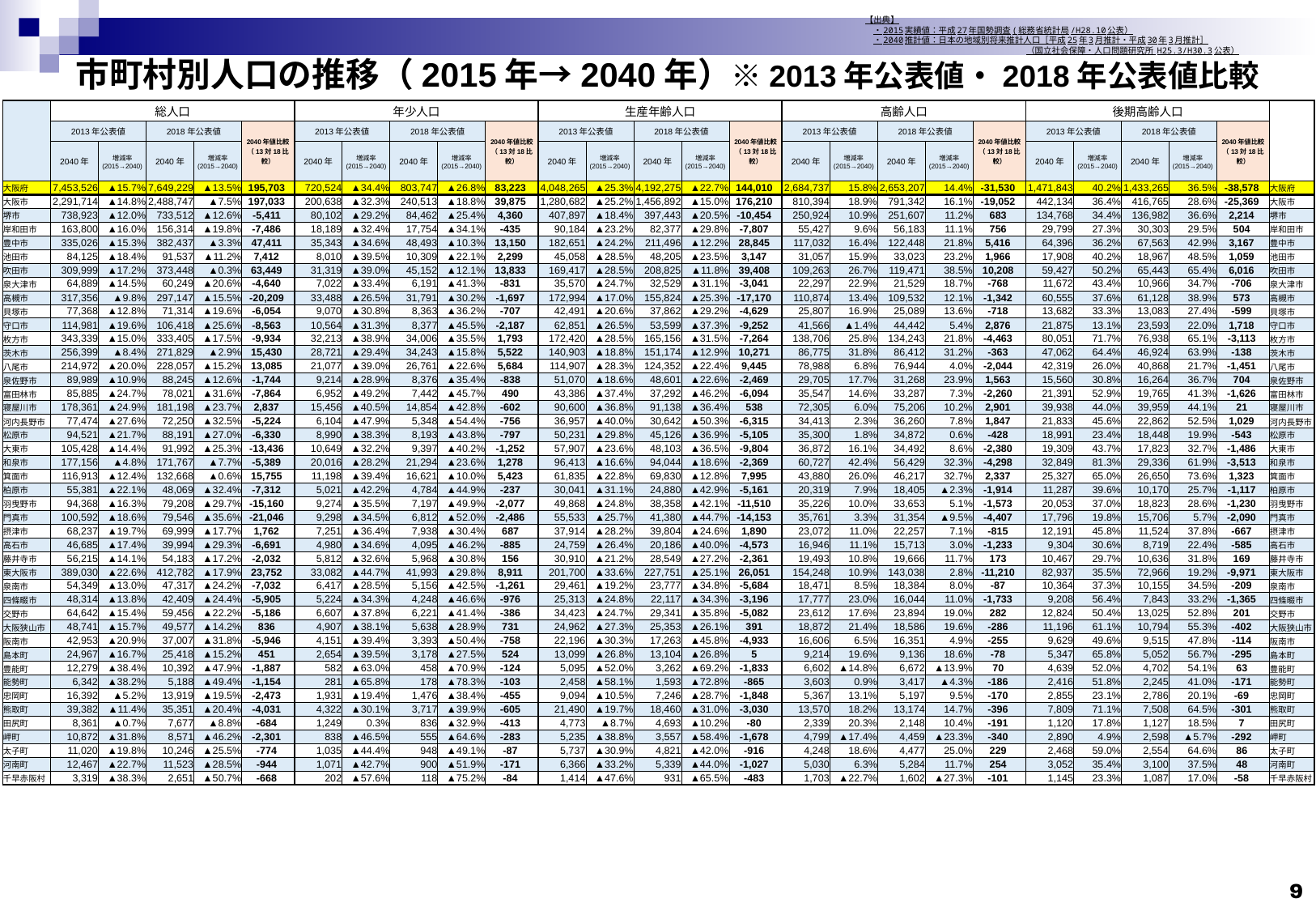

【出典】
　・2015実績値：平成27年国勢調査(総務省統計局/H28.10公表）
　・2040推計値：日本の地域別将来推計人口［平成25年3月推計・平成30年3月推計］
　　　　　　　　　　　　　　　　　　　（国立社会保障・人口問題研究所 H25.3/H30.3公表）
市町村別人口の推移（2015年→2040年）※2013年公表値・2018年公表値比較
|  | 総人口 |  |  |  |  | 年少人口 |  |  |  |  | 生産年齢人口 |  |  |  |  | 高齢人口 |  |  |  |  | 後期高齢人口 |  |  |  |  |  |
| --- | --- | --- | --- | --- | --- | --- | --- | --- | --- | --- | --- | --- | --- | --- | --- | --- | --- | --- | --- | --- | --- | --- | --- | --- | --- | --- |
|  | 2013年公表値 |  | 2018年公表値 |  | 2040年値比較 （13対18比較） | 2013年公表値 |  | 2018年公表値 |  | 2040年値比較 （13対18比較） | 2013年公表値 |  | 2018年公表値 |  | 2040年値比較 （13対18比較） | 2013年公表値 |  | 2018年公表値 |  | 2040年値比較 （13対18比較） | 2013年公表値 |  | 2018年公表値 |  | 2040年値比較 （13対18比較） |  |
|  | 2040年 | 増減率 (2015→2040) | 2040年 | 増減率 (2015→2040) |  | 2040年 | 増減率 (2015→2040) | 2040年 | 増減率 (2015→2040) |  | 2040年 | 増減率 (2015→2040) | 2040年 | 増減率 (2015→2040) |  | 2040年 | 増減率 (2015→2040) | 2040年 | 増減率 (2015→2040) |  | 2040年 | 増減率 (2015→2040) | 2040年 | 増減率 (2015→2040) |  |  |
| 大阪府 | 7,453,526 | ▲15.7% | 7,649,229 | ▲13.5% | 195,703 | 720,524 | ▲34.4% | 803,747 | ▲26.8% | 83,223 | 4,048,265 | ▲25.3% | 4,192,275 | ▲22.7% | 144,010 | 2,684,737 | 15.8% | 2,653,207 | 14.4% | -31,530 | 1,471,843 | 40.2% | 1,433,265 | 36.5% | -38,578 | 大阪府 |
| 大阪市 | 2,291,714 | ▲14.8% | 2,488,747 | ▲7.5% | 197,033 | 200,638 | ▲32.3% | 240,513 | ▲18.8% | 39,875 | 1,280,682 | ▲25.2% | 1,456,892 | ▲15.0% | 176,210 | 810,394 | 18.9% | 791,342 | 16.1% | -19,052 | 442,134 | 36.4% | 416,765 | 28.6% | -25,369 | 大阪市 |
| 堺市 | 738,923 | ▲12.0% | 733,512 | ▲12.6% | -5,411 | 80,102 | ▲29.2% | 84,462 | ▲25.4% | 4,360 | 407,897 | ▲18.4% | 397,443 | ▲20.5% | -10,454 | 250,924 | 10.9% | 251,607 | 11.2% | 683 | 134,768 | 34.4% | 136,982 | 36.6% | 2,214 | 堺市 |
| 岸和田市 | 163,800 | ▲16.0% | 156,314 | ▲19.8% | -7,486 | 18,189 | ▲32.4% | 17,754 | ▲34.1% | -435 | 90,184 | ▲23.2% | 82,377 | ▲29.8% | -7,807 | 55,427 | 9.6% | 56,183 | 11.1% | 756 | 29,799 | 27.3% | 30,303 | 29.5% | 504 | 岸和田市 |
| 豊中市 | 335,026 | ▲15.3% | 382,437 | ▲3.3% | 47,411 | 35,343 | ▲34.6% | 48,493 | ▲10.3% | 13,150 | 182,651 | ▲24.2% | 211,496 | ▲12.2% | 28,845 | 117,032 | 16.4% | 122,448 | 21.8% | 5,416 | 64,396 | 36.2% | 67,563 | 42.9% | 3,167 | 豊中市 |
| 池田市 | 84,125 | ▲18.4% | 91,537 | ▲11.2% | 7,412 | 8,010 | ▲39.5% | 10,309 | ▲22.1% | 2,299 | 45,058 | ▲28.5% | 48,205 | ▲23.5% | 3,147 | 31,057 | 15.9% | 33,023 | 23.2% | 1,966 | 17,908 | 40.2% | 18,967 | 48.5% | 1,059 | 池田市 |
| 吹田市 | 309,999 | ▲17.2% | 373,448 | ▲0.3% | 63,449 | 31,319 | ▲39.0% | 45,152 | ▲12.1% | 13,833 | 169,417 | ▲28.5% | 208,825 | ▲11.8% | 39,408 | 109,263 | 26.7% | 119,471 | 38.5% | 10,208 | 59,427 | 50.2% | 65,443 | 65.4% | 6,016 | 吹田市 |
| 泉大津市 | 64,889 | ▲14.5% | 60,249 | ▲20.6% | -4,640 | 7,022 | ▲33.4% | 6,191 | ▲41.3% | -831 | 35,570 | ▲24.7% | 32,529 | ▲31.1% | -3,041 | 22,297 | 22.9% | 21,529 | 18.7% | -768 | 11,672 | 43.4% | 10,966 | 34.7% | -706 | 泉大津市 |
| 高槻市 | 317,356 | ▲9.8% | 297,147 | ▲15.5% | -20,209 | 33,488 | ▲26.5% | 31,791 | ▲30.2% | -1,697 | 172,994 | ▲17.0% | 155,824 | ▲25.3% | -17,170 | 110,874 | 13.4% | 109,532 | 12.1% | -1,342 | 60,555 | 37.6% | 61,128 | 38.9% | 573 | 高槻市 |
| 貝塚市 | 77,368 | ▲12.8% | 71,314 | ▲19.6% | -6,054 | 9,070 | ▲30.8% | 8,363 | ▲36.2% | -707 | 42,491 | ▲20.6% | 37,862 | ▲29.2% | -4,629 | 25,807 | 16.9% | 25,089 | 13.6% | -718 | 13,682 | 33.3% | 13,083 | 27.4% | -599 | 貝塚市 |
| 守口市 | 114,981 | ▲19.6% | 106,418 | ▲25.6% | -8,563 | 10,564 | ▲31.3% | 8,377 | ▲45.5% | -2,187 | 62,851 | ▲26.5% | 53,599 | ▲37.3% | -9,252 | 41,566 | ▲1.4% | 44,442 | 5.4% | 2,876 | 21,875 | 13.1% | 23,593 | 22.0% | 1,718 | 守口市 |
| 枚方市 | 343,339 | ▲15.0% | 333,405 | ▲17.5% | -9,934 | 32,213 | ▲38.9% | 34,006 | ▲35.5% | 1,793 | 172,420 | ▲28.5% | 165,156 | ▲31.5% | -7,264 | 138,706 | 25.8% | 134,243 | 21.8% | -4,463 | 80,051 | 71.7% | 76,938 | 65.1% | -3,113 | 枚方市 |
| 茨木市 | 256,399 | ▲8.4% | 271,829 | ▲2.9% | 15,430 | 28,721 | ▲29.4% | 34,243 | ▲15.8% | 5,522 | 140,903 | ▲18.8% | 151,174 | ▲12.9% | 10,271 | 86,775 | 31.8% | 86,412 | 31.2% | -363 | 47,062 | 64.4% | 46,924 | 63.9% | -138 | 茨木市 |
| 八尾市 | 214,972 | ▲20.0% | 228,057 | ▲15.2% | 13,085 | 21,077 | ▲39.0% | 26,761 | ▲22.6% | 5,684 | 114,907 | ▲28.3% | 124,352 | ▲22.4% | 9,445 | 78,988 | 6.8% | 76,944 | 4.0% | -2,044 | 42,319 | 26.0% | 40,868 | 21.7% | -1,451 | 八尾市 |
| 泉佐野市 | 89,989 | ▲10.9% | 88,245 | ▲12.6% | -1,744 | 9,214 | ▲28.9% | 8,376 | ▲35.4% | -838 | 51,070 | ▲18.6% | 48,601 | ▲22.6% | -2,469 | 29,705 | 17.7% | 31,268 | 23.9% | 1,563 | 15,560 | 30.8% | 16,264 | 36.7% | 704 | 泉佐野市 |
| 富田林市 | 85,885 | ▲24.7% | 78,021 | ▲31.6% | -7,864 | 6,952 | ▲49.2% | 7,442 | ▲45.7% | 490 | 43,386 | ▲37.4% | 37,292 | ▲46.2% | -6,094 | 35,547 | 14.6% | 33,287 | 7.3% | -2,260 | 21,391 | 52.9% | 19,765 | 41.3% | -1,626 | 富田林市 |
| 寝屋川市 | 178,361 | ▲24.9% | 181,198 | ▲23.7% | 2,837 | 15,456 | ▲40.5% | 14,854 | ▲42.8% | -602 | 90,600 | ▲36.8% | 91,138 | ▲36.4% | 538 | 72,305 | 6.0% | 75,206 | 10.2% | 2,901 | 39,938 | 44.0% | 39,959 | 44.1% | 21 | 寝屋川市 |
| 河内長野市 | 77,474 | ▲27.6% | 72,250 | ▲32.5% | -5,224 | 6,104 | ▲47.9% | 5,348 | ▲54.4% | -756 | 36,957 | ▲40.0% | 30,642 | ▲50.3% | -6,315 | 34,413 | 2.3% | 36,260 | 7.8% | 1,847 | 21,833 | 45.6% | 22,862 | 52.5% | 1,029 | 河内長野市 |
| 松原市 | 94,521 | ▲21.7% | 88,191 | ▲27.0% | -6,330 | 8,990 | ▲38.3% | 8,193 | ▲43.8% | -797 | 50,231 | ▲29.8% | 45,126 | ▲36.9% | -5,105 | 35,300 | 1.8% | 34,872 | 0.6% | -428 | 18,991 | 23.4% | 18,448 | 19.9% | -543 | 松原市 |
| 大東市 | 105,428 | ▲14.4% | 91,992 | ▲25.3% | -13,436 | 10,649 | ▲32.2% | 9,397 | ▲40.2% | -1,252 | 57,907 | ▲23.6% | 48,103 | ▲36.5% | -9,804 | 36,872 | 16.1% | 34,492 | 8.6% | -2,380 | 19,309 | 43.7% | 17,823 | 32.7% | -1,486 | 大東市 |
| 和泉市 | 177,156 | ▲4.8% | 171,767 | ▲7.7% | -5,389 | 20,016 | ▲28.2% | 21,294 | ▲23.6% | 1,278 | 96,413 | ▲16.6% | 94,044 | ▲18.6% | -2,369 | 60,727 | 42.4% | 56,429 | 32.3% | -4,298 | 32,849 | 81.3% | 29,336 | 61.9% | -3,513 | 和泉市 |
| 箕面市 | 116,913 | ▲12.4% | 132,668 | ▲0.6% | 15,755 | 11,198 | ▲39.4% | 16,621 | ▲10.0% | 5,423 | 61,835 | ▲22.8% | 69,830 | ▲12.8% | 7,995 | 43,880 | 26.0% | 46,217 | 32.7% | 2,337 | 25,327 | 65.0% | 26,650 | 73.6% | 1,323 | 箕面市 |
| 柏原市 | 55,381 | ▲22.1% | 48,069 | ▲32.4% | -7,312 | 5,021 | ▲42.2% | 4,784 | ▲44.9% | -237 | 30,041 | ▲31.1% | 24,880 | ▲42.9% | -5,161 | 20,319 | 7.9% | 18,405 | ▲2.3% | -1,914 | 11,287 | 39.6% | 10,170 | 25.7% | -1,117 | 柏原市 |
| 羽曳野市 | 94,368 | ▲16.3% | 79,208 | ▲29.7% | -15,160 | 9,274 | ▲35.5% | 7,197 | ▲49.9% | -2,077 | 49,868 | ▲24.8% | 38,358 | ▲42.1% | -11,510 | 35,226 | 10.0% | 33,653 | 5.1% | -1,573 | 20,053 | 37.0% | 18,823 | 28.6% | -1,230 | 羽曳野市 |
| 門真市 | 100,592 | ▲18.6% | 79,546 | ▲35.6% | -21,046 | 9,298 | ▲34.5% | 6,812 | ▲52.0% | -2,486 | 55,533 | ▲25.7% | 41,380 | ▲44.7% | -14,153 | 35,761 | 3.3% | 31,354 | ▲9.5% | -4,407 | 17,796 | 19.8% | 15,706 | 5.7% | -2,090 | 門真市 |
| 摂津市 | 68,237 | ▲19.7% | 69,999 | ▲17.7% | 1,762 | 7,251 | ▲36.4% | 7,938 | ▲30.4% | 687 | 37,914 | ▲28.2% | 39,804 | ▲24.6% | 1,890 | 23,072 | 11.0% | 22,257 | 7.1% | -815 | 12,191 | 45.8% | 11,524 | 37.8% | -667 | 摂津市 |
| 高石市 | 46,685 | ▲17.4% | 39,994 | ▲29.3% | -6,691 | 4,980 | ▲34.6% | 4,095 | ▲46.2% | -885 | 24,759 | ▲26.4% | 20,186 | ▲40.0% | -4,573 | 16,946 | 11.1% | 15,713 | 3.0% | -1,233 | 9,304 | 30.6% | 8,719 | 22.4% | -585 | 高石市 |
| 藤井寺市 | 56,215 | ▲14.1% | 54,183 | ▲17.2% | -2,032 | 5,812 | ▲32.6% | 5,968 | ▲30.8% | 156 | 30,910 | ▲21.2% | 28,549 | ▲27.2% | -2,361 | 19,493 | 10.8% | 19,666 | 11.7% | 173 | 10,467 | 29.7% | 10,636 | 31.8% | 169 | 藤井寺市 |
| 東大阪市 | 389,030 | ▲22.6% | 412,782 | ▲17.9% | 23,752 | 33,082 | ▲44.7% | 41,993 | ▲29.8% | 8,911 | 201,700 | ▲33.6% | 227,751 | ▲25.1% | 26,051 | 154,248 | 10.9% | 143,038 | 2.8% | -11,210 | 82,937 | 35.5% | 72,966 | 19.2% | -9,971 | 東大阪市 |
| 泉南市 | 54,349 | ▲13.0% | 47,317 | ▲24.2% | -7,032 | 6,417 | ▲28.5% | 5,156 | ▲42.5% | -1,261 | 29,461 | ▲19.2% | 23,777 | ▲34.8% | -5,684 | 18,471 | 8.5% | 18,384 | 8.0% | -87 | 10,364 | 37.3% | 10,155 | 34.5% | -209 | 泉南市 |
| 四條畷市 | 48,314 | ▲13.8% | 42,409 | ▲24.4% | -5,905 | 5,224 | ▲34.3% | 4,248 | ▲46.6% | -976 | 25,313 | ▲24.8% | 22,117 | ▲34.3% | -3,196 | 17,777 | 23.0% | 16,044 | 11.0% | -1,733 | 9,208 | 56.4% | 7,843 | 33.2% | -1,365 | 四條畷市 |
| 交野市 | 64,642 | ▲15.4% | 59,456 | ▲22.2% | -5,186 | 6,607 | ▲37.8% | 6,221 | ▲41.4% | -386 | 34,423 | ▲24.7% | 29,341 | ▲35.8% | -5,082 | 23,612 | 17.6% | 23,894 | 19.0% | 282 | 12,824 | 50.4% | 13,025 | 52.8% | 201 | 交野市 |
| 大阪狭山市 | 48,741 | ▲15.7% | 49,577 | ▲14.2% | 836 | 4,907 | ▲38.1% | 5,638 | ▲28.9% | 731 | 24,962 | ▲27.3% | 25,353 | ▲26.1% | 391 | 18,872 | 21.4% | 18,586 | 19.6% | -286 | 11,196 | 61.1% | 10,794 | 55.3% | -402 | 大阪狭山市 |
| 阪南市 | 42,953 | ▲20.9% | 37,007 | ▲31.8% | -5,946 | 4,151 | ▲39.4% | 3,393 | ▲50.4% | -758 | 22,196 | ▲30.3% | 17,263 | ▲45.8% | -4,933 | 16,606 | 6.5% | 16,351 | 4.9% | -255 | 9,629 | 49.6% | 9,515 | 47.8% | -114 | 阪南市 |
| 島本町 | 24,967 | ▲16.7% | 25,418 | ▲15.2% | 451 | 2,654 | ▲39.5% | 3,178 | ▲27.5% | 524 | 13,099 | ▲26.8% | 13,104 | ▲26.8% | 5 | 9,214 | 19.6% | 9,136 | 18.6% | -78 | 5,347 | 65.8% | 5,052 | 56.7% | -295 | 島本町 |
| 豊能町 | 12,279 | ▲38.4% | 10,392 | ▲47.9% | -1,887 | 582 | ▲63.0% | 458 | ▲70.9% | -124 | 5,095 | ▲52.0% | 3,262 | ▲69.2% | -1,833 | 6,602 | ▲14.8% | 6,672 | ▲13.9% | 70 | 4,639 | 52.0% | 4,702 | 54.1% | 63 | 豊能町 |
| 能勢町 | 6,342 | ▲38.2% | 5,188 | ▲49.4% | -1,154 | 281 | ▲65.8% | 178 | ▲78.3% | -103 | 2,458 | ▲58.1% | 1,593 | ▲72.8% | -865 | 3,603 | 0.9% | 3,417 | ▲4.3% | -186 | 2,416 | 51.8% | 2,245 | 41.0% | -171 | 能勢町 |
| 忠岡町 | 16,392 | ▲5.2% | 13,919 | ▲19.5% | -2,473 | 1,931 | ▲19.4% | 1,476 | ▲38.4% | -455 | 9,094 | ▲10.5% | 7,246 | ▲28.7% | -1,848 | 5,367 | 13.1% | 5,197 | 9.5% | -170 | 2,855 | 23.1% | 2,786 | 20.1% | -69 | 忠岡町 |
| 熊取町 | 39,382 | ▲11.4% | 35,351 | ▲20.4% | -4,031 | 4,322 | ▲30.1% | 3,717 | ▲39.9% | -605 | 21,490 | ▲19.7% | 18,460 | ▲31.0% | -3,030 | 13,570 | 18.2% | 13,174 | 14.7% | -396 | 7,809 | 71.1% | 7,508 | 64.5% | -301 | 熊取町 |
| 田尻町 | 8,361 | ▲0.7% | 7,677 | ▲8.8% | -684 | 1,249 | 0.3% | 836 | ▲32.9% | -413 | 4,773 | ▲8.7% | 4,693 | ▲10.2% | -80 | 2,339 | 20.3% | 2,148 | 10.4% | -191 | 1,120 | 17.8% | 1,127 | 18.5% | 7 | 田尻町 |
| 岬町 | 10,872 | ▲31.8% | 8,571 | ▲46.2% | -2,301 | 838 | ▲46.5% | 555 | ▲64.6% | -283 | 5,235 | ▲38.8% | 3,557 | ▲58.4% | -1,678 | 4,799 | ▲17.4% | 4,459 | ▲23.3% | -340 | 2,890 | 4.9% | 2,598 | ▲5.7% | -292 | 岬町 |
| 太子町 | 11,020 | ▲19.8% | 10,246 | ▲25.5% | -774 | 1,035 | ▲44.4% | 948 | ▲49.1% | -87 | 5,737 | ▲30.9% | 4,821 | ▲42.0% | -916 | 4,248 | 18.6% | 4,477 | 25.0% | 229 | 2,468 | 59.0% | 2,554 | 64.6% | 86 | 太子町 |
| 河南町 | 12,467 | ▲22.7% | 11,523 | ▲28.5% | -944 | 1,071 | ▲42.7% | 900 | ▲51.9% | -171 | 6,366 | ▲33.2% | 5,339 | ▲44.0% | -1,027 | 5,030 | 6.3% | 5,284 | 11.7% | 254 | 3,052 | 35.4% | 3,100 | 37.5% | 48 | 河南町 |
| 千早赤阪村 | 3,319 | ▲38.3% | 2,651 | ▲50.7% | -668 | 202 | ▲57.6% | 118 | ▲75.2% | -84 | 1,414 | ▲47.6% | 931 | ▲65.5% | -483 | 1,703 | ▲22.7% | 1,602 | ▲27.3% | -101 | 1,145 | 23.3% | 1,087 | 17.0% | -58 | 千早赤阪村 |
9